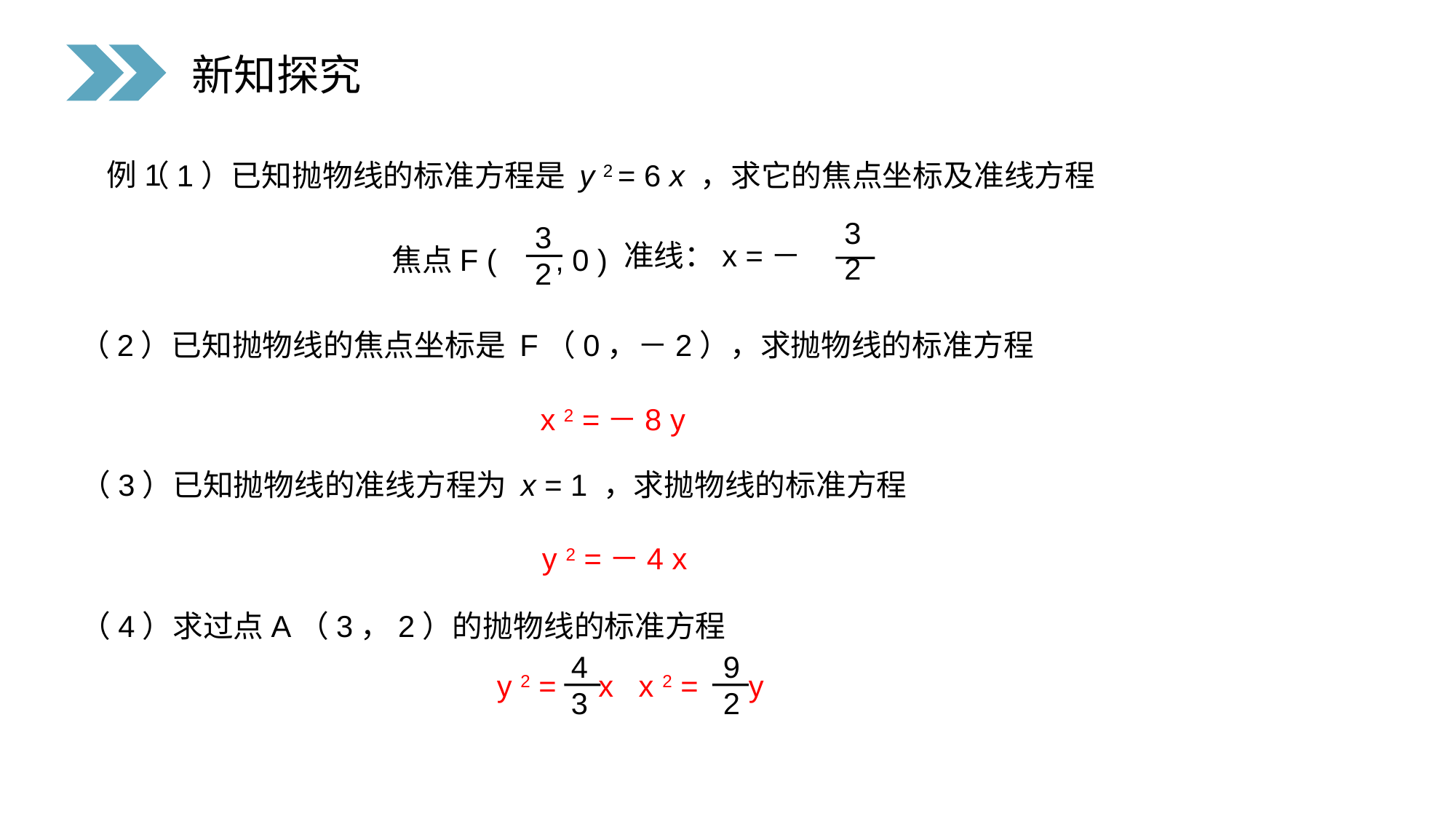

新知探究
例1
（1）已知抛物线的标准方程是 y 2 = 6 x ，求它的焦点坐标及准线方程
3
2

准线：x =－
3
2

焦点F (       , 0 )
（2）已知抛物线的焦点坐标是 F（0，－2），求抛物线的标准方程
x 2 =－8 y
（3）已知抛物线的准线方程为 x = 1 ，求抛物线的标准方程
y 2 =－4 x
（4）求过点A（3，2）的抛物线的标准方程
4
3

9
2

y 2 =     x   x 2 =      y